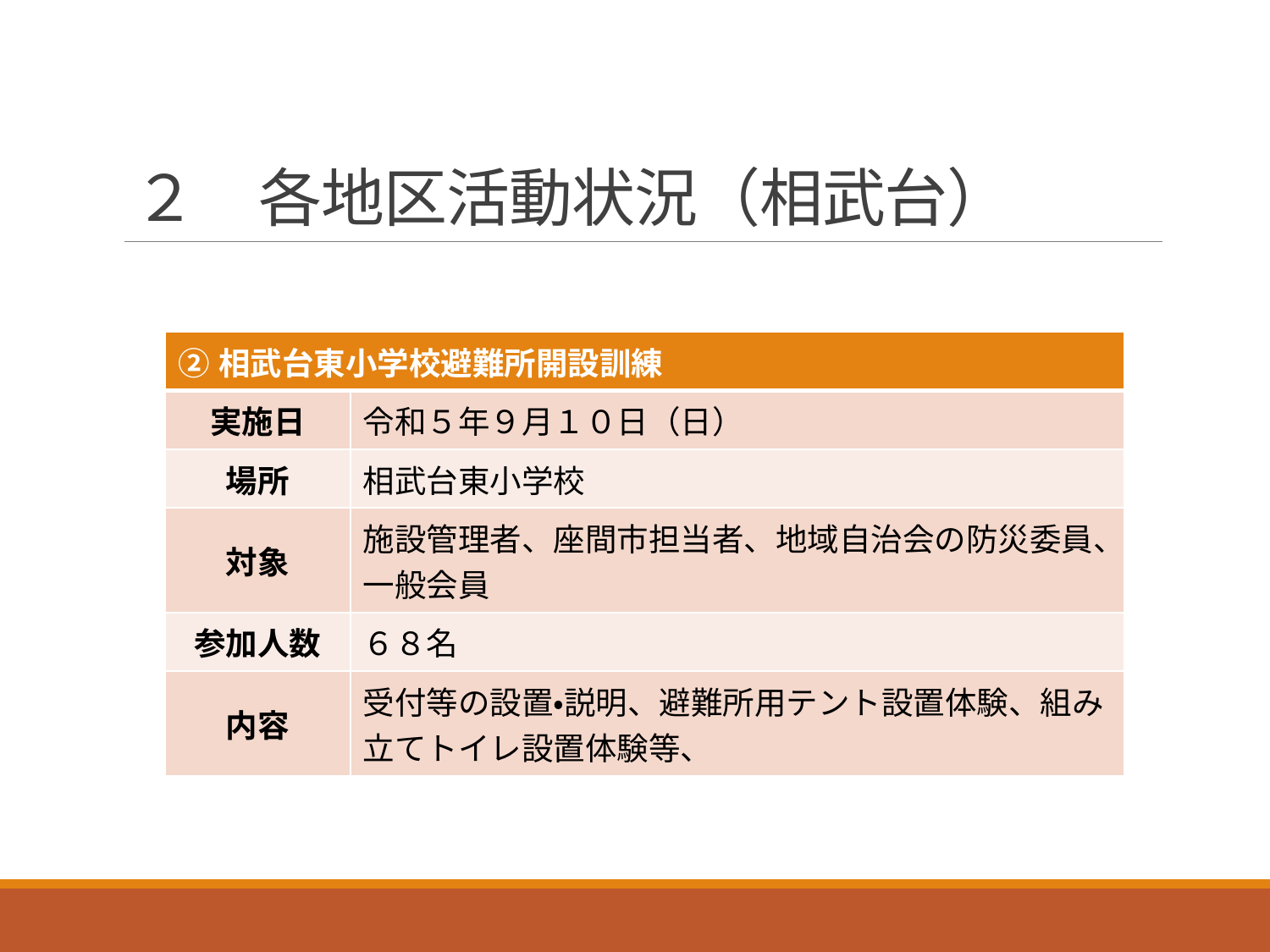

# ２　各地区活動状況（相武台）

| ②相武台東小学校避難所開設訓練 |  |
| --- | --- |
| 実施日 | 令和５年９月１０日（日） |
| 場所 | 相武台東小学校 |
| 対象 | 施設管理者、座間市担当者、地域自治会の防災委員、一般会員 |
| 参加人数 | ６８名 |
| 内容 | 受付等の設置・説明、避難所用テント設置体験、組み立てトイレ設置体験等、 |